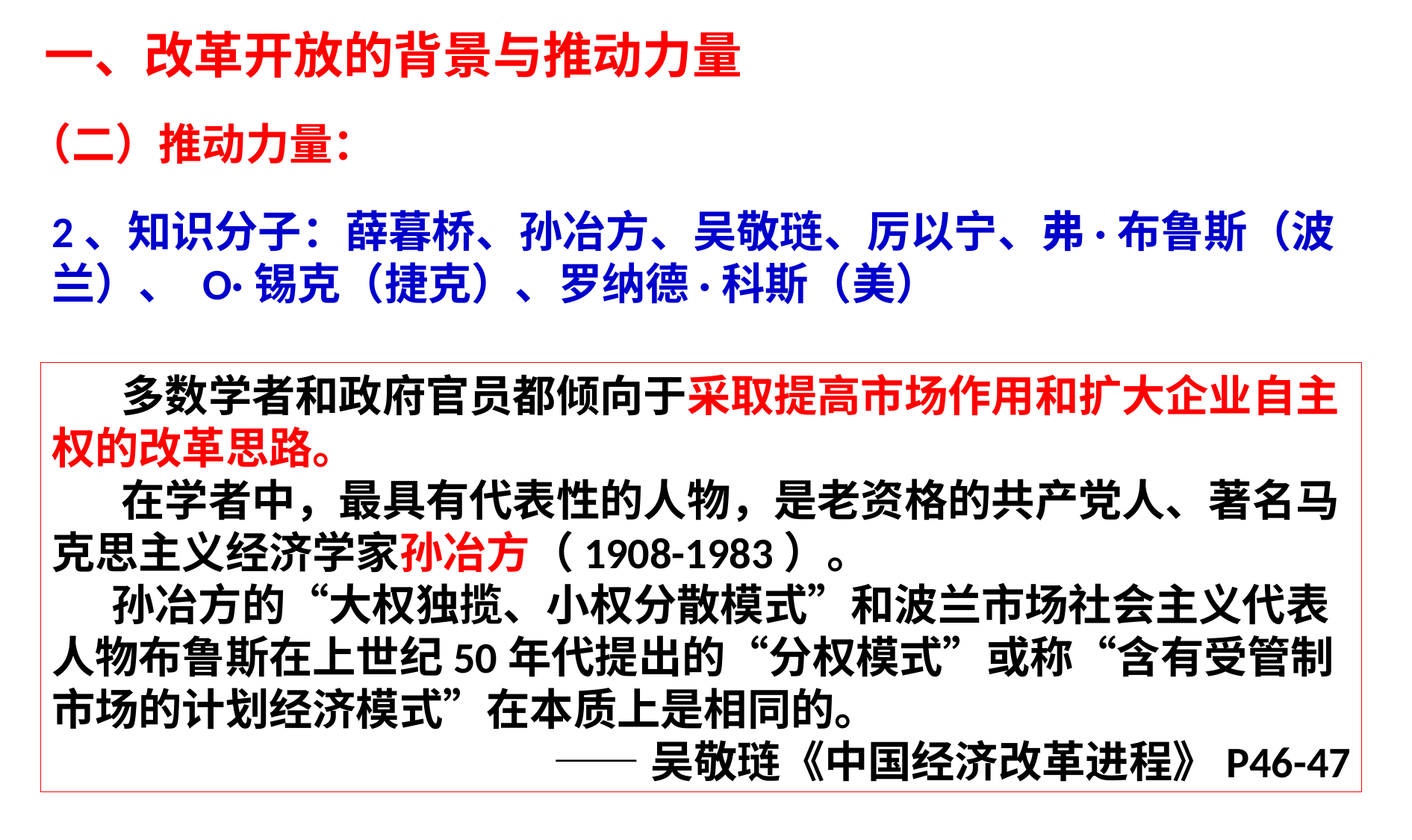

一、改革开放的背景与推动力量
（二）推动力量：
2、知识分子：薛暮桥、孙冶方、吴敬琏、厉以宁、弗·布鲁斯（波兰）、 O·锡克（捷克）、罗纳德·科斯（美）
      多数学者和政府官员都倾向于采取提高市场作用和扩大企业自主权的改革思路。
      在学者中，最具有代表性的人物，是老资格的共产党人、著名马克思主义经济学家孙冶方（1908-1983）。
     孙冶方的“大权独揽、小权分散模式”和波兰市场社会主义代表人物布鲁斯在上世纪50年代提出的“分权模式”或称“含有受管制市场的计划经济模式”在本质上是相同的。
——吴敬琏《中国经济改革进程》P46-47